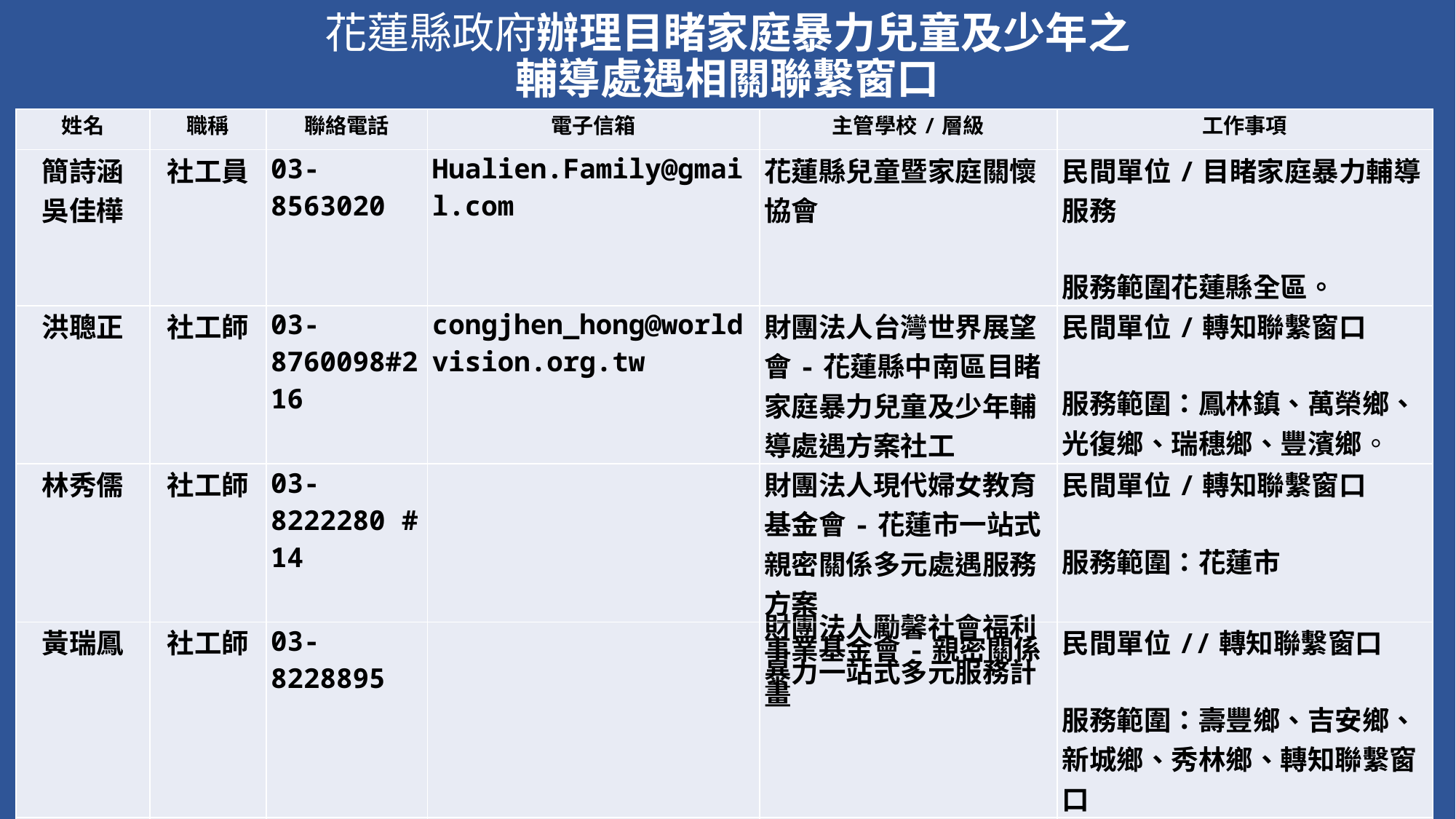

# 花蓮縣政府辦理目睹家庭暴力兒童及少年之 輔導處遇相關聯繫窗口
| 姓名 | 職稱 | 聯絡電話 | 電子信箱 | 主管學校/層級 | 工作事項 |
| --- | --- | --- | --- | --- | --- |
| 簡詩涵 吳佳樺 | 社工員 | 03-8563020 | Hualien.Family@gmail.com | 花蓮縣兒童暨家庭關懷協會 | 民間單位/目睹家庭暴力輔導服務 服務範圍花蓮縣全區。 |
| 洪聰正 | 社工師 | 03-8760098#216 | congjhen\_hong@worldvision.org.tw | 財團法人台灣世界展望會-花蓮縣中南區目睹家庭暴力兒童及少年輔導處遇方案社工 | 民間單位/轉知聯繫窗口 服務範圍：鳳林鎮、萬榮鄉、 光復鄉、瑞穗鄉、豐濱鄉。 |
| 林秀儒 | 社工師 | 03-8222280 # 14 |  | 財團法人現代婦女教育基金會-花蓮市一站式親密關係多元處遇服務方案 | 民間單位/轉知聯繫窗口 服務範圍：花蓮市 |
| 黃瑞鳳 | 社工師 | 03-8228895 |  | 財團法人勵馨社會福利事業基金會-親密關係暴力一站式多元服務計畫 | 民間單位//轉知聯繫窗口 服務範圍：壽豐鄉、吉安鄉、 新城鄉、秀林鄉、轉知聯繫窗口 |
|  |  |  |  |  |  |